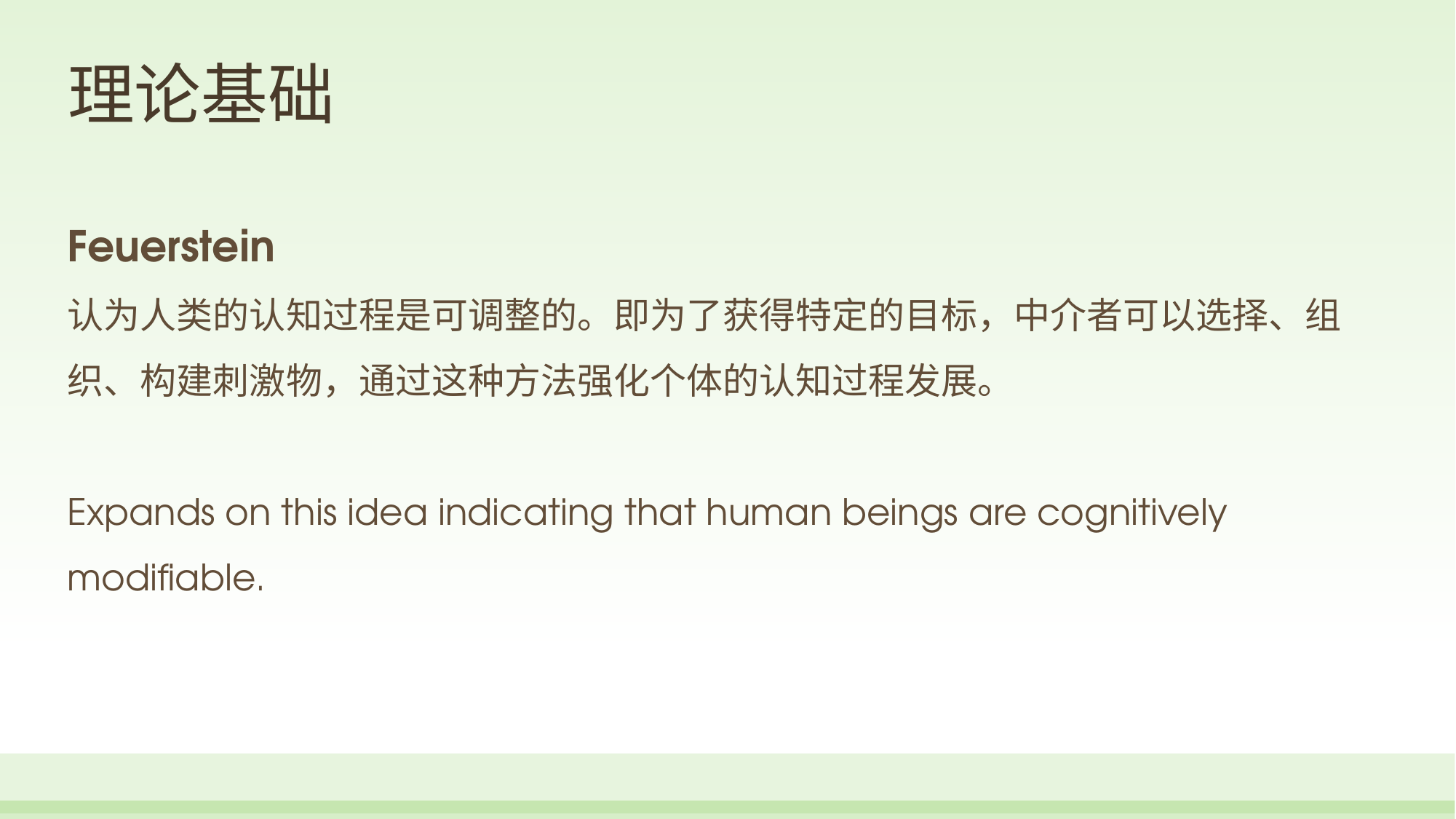

# 理论基础
Feuerstein
认为人类的认知过程是可调整的。即为了获得特定的目标，中介者可以选择、组织、构建刺激物，通过这种方法强化个体的认知过程发展。

Expands on this idea indicating that human beings are cognitively modifiable.